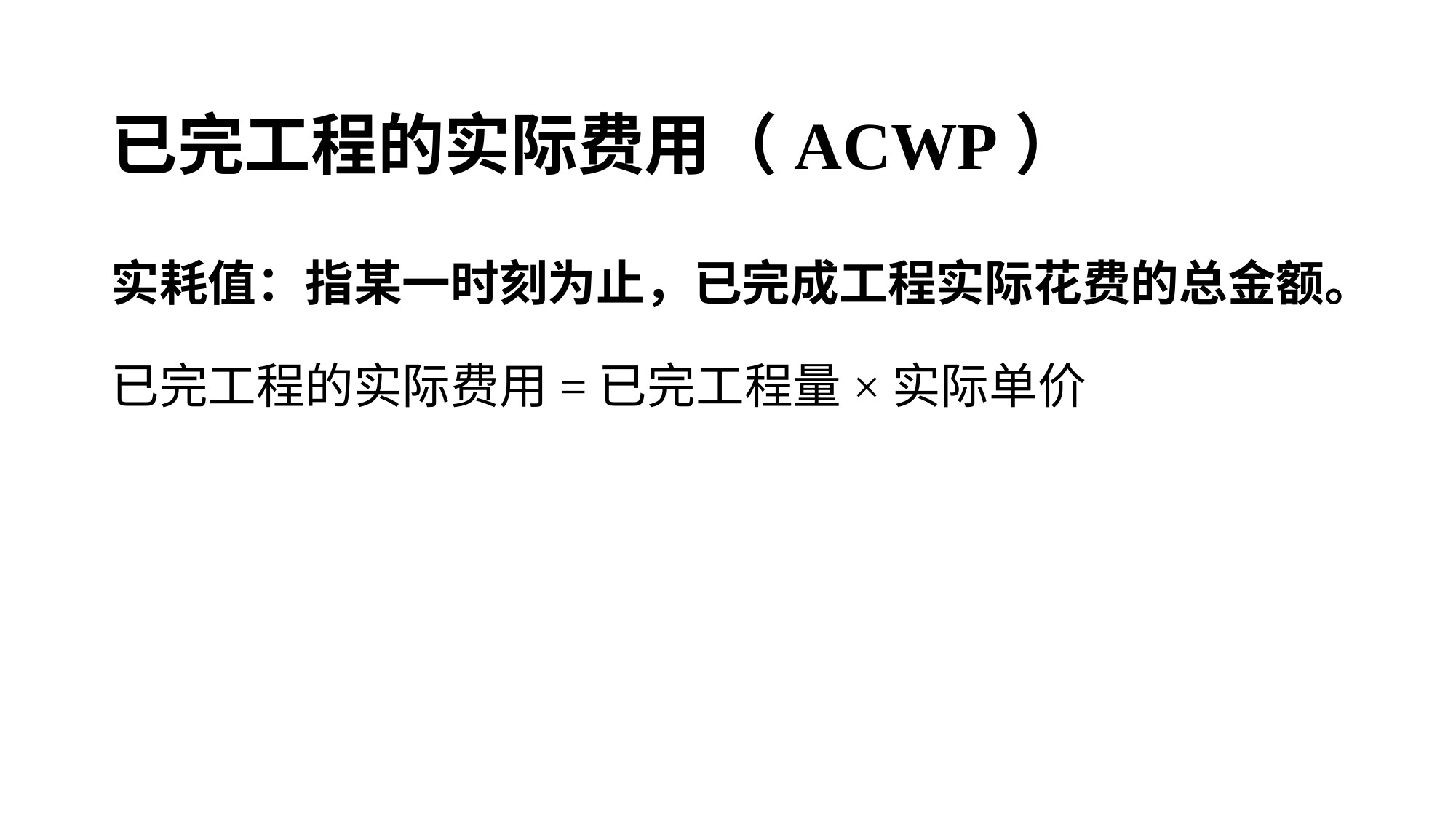

# 已完工程的实际费用（ACWP）
实耗值：指某一时刻为止，已完成工程实际花费的总金额。
已完工程的实际费用=已完工程量×实际单价